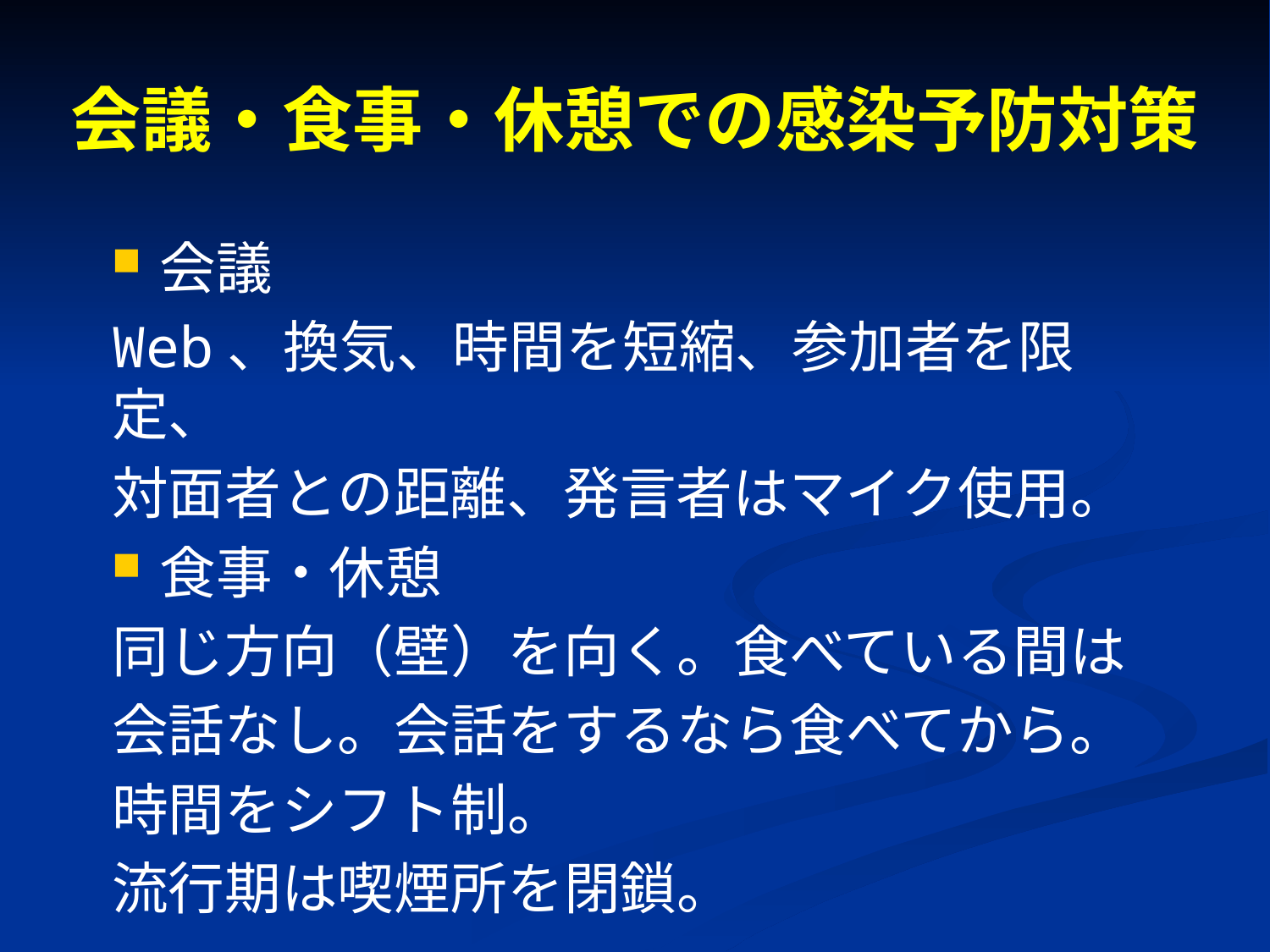

# 会議・食事・休憩での感染予防対策
会議
Web、換気、時間を短縮、参加者を限定、
対面者との距離、発言者はマイク使用。
食事・休憩
同じ方向（壁）を向く。食べている間は
会話なし。会話をするなら食べてから。
時間をシフト制。
流行期は喫煙所を閉鎖。